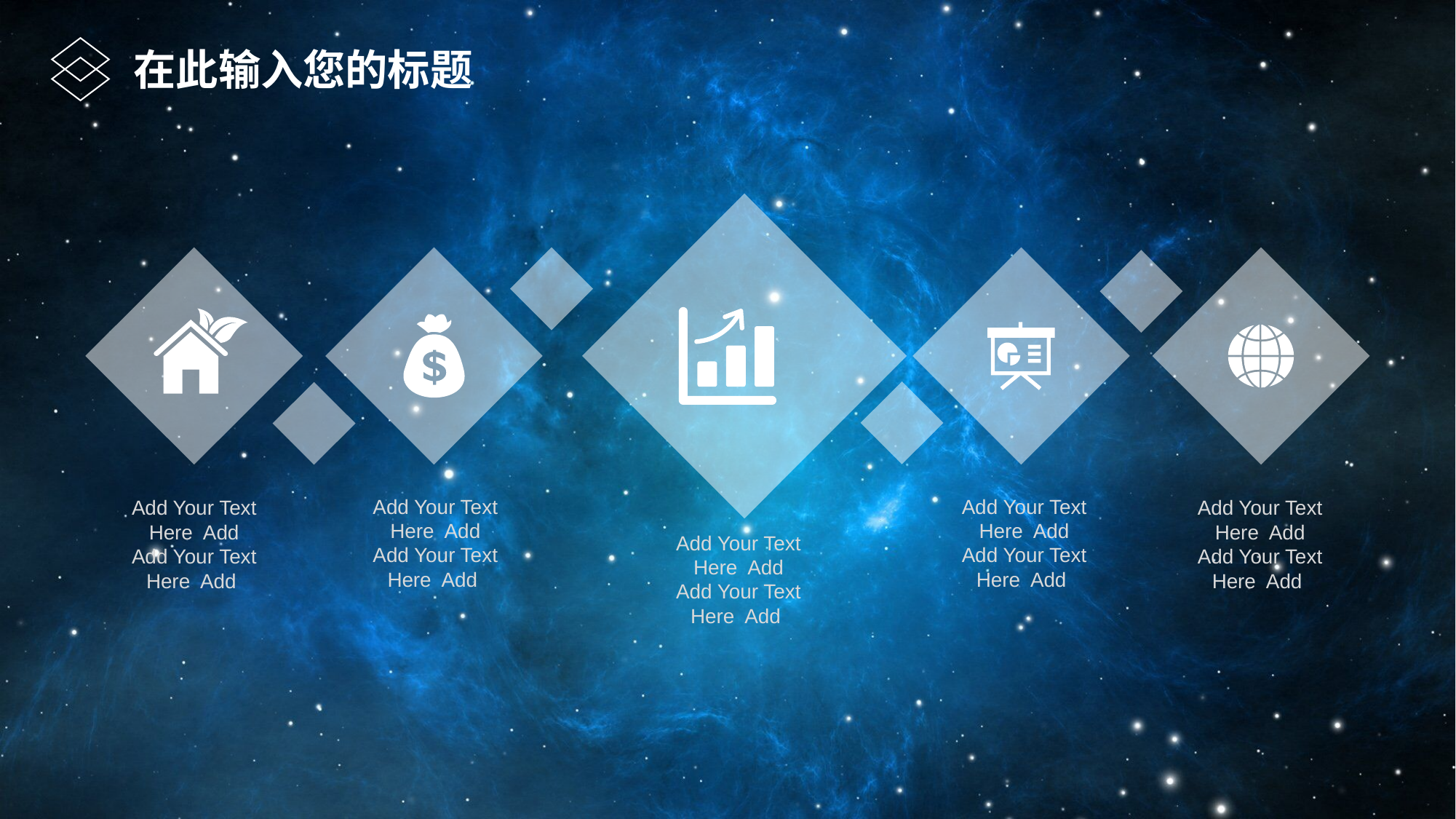

在此输入您的标题

Add Your Text Here  Add
Add Your Text Here  Add
Add Your Text Here  Add
Add Your Text Here  Add
Add Your Text Here  Add
Add Your Text Here  Add
Add Your Text Here  Add
Add Your Text Here  Add
Add Your Text Here  Add
Add Your Text Here  Add